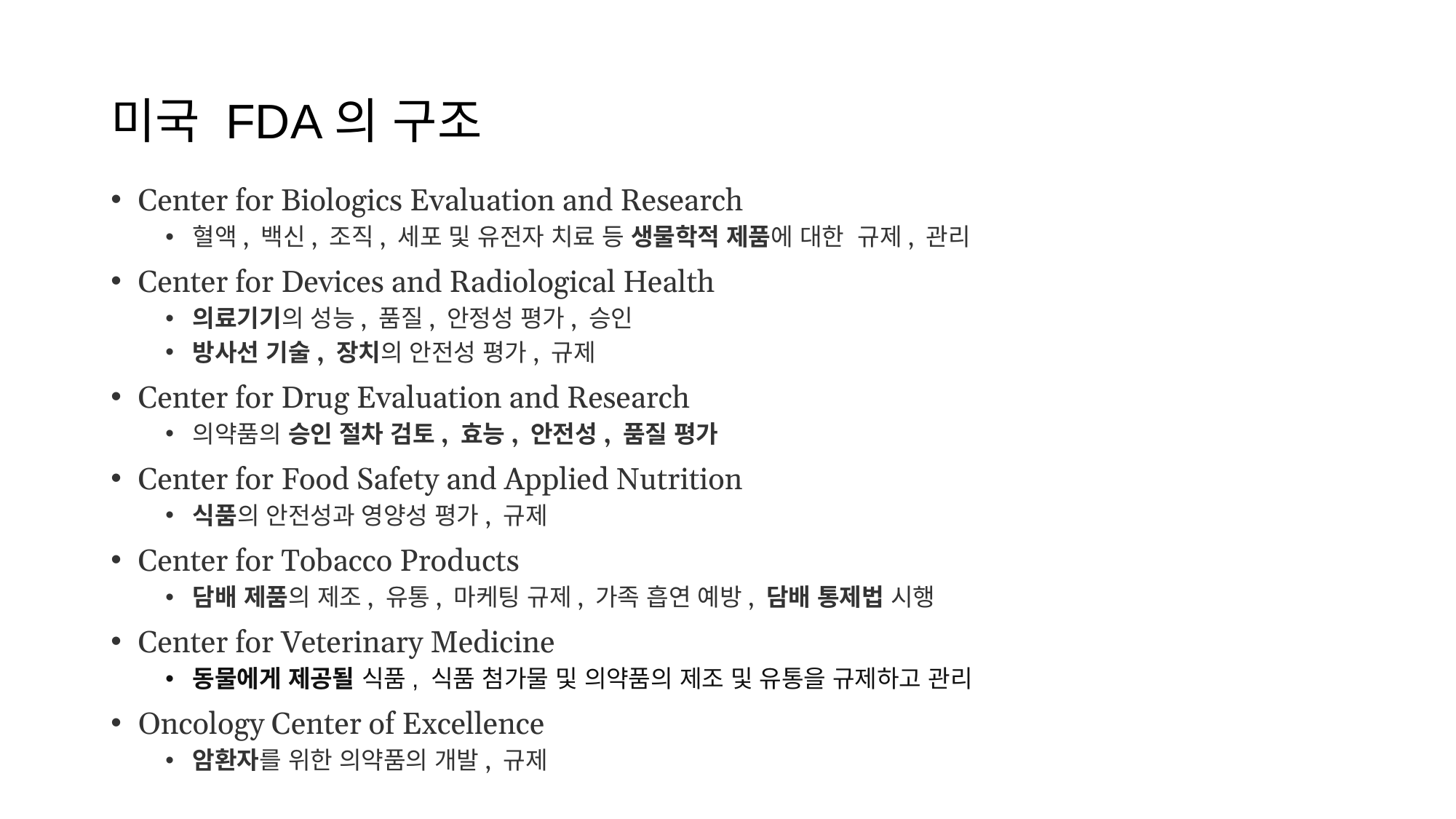

# 미국 FDA의 구조
Center for Biologics Evaluation and Research
혈액, 백신, 조직, 세포 및 유전자 치료 등 생물학적 제품에 대한  규제, 관리
Center for Devices and Radiological Health
의료기기의 성능, 품질, 안정성 평가, 승인
방사선 기술, 장치의 안전성 평가, 규제
Center for Drug Evaluation and Research
의약품의 승인 절차 검토, 효능, 안전성, 품질 평가
Center for Food Safety and Applied Nutrition
식품의 안전성과 영양성 평가, 규제
Center for Tobacco Products
담배 제품의 제조, 유통, 마케팅 규제, 가족 흡연 예방, 담배 통제법 시행
Center for Veterinary Medicine
동물에게 제공될 식품, 식품 첨가물 및 의약품의 제조 및 유통을 규제하고 관리
Oncology Center of Excellence
암환자를 위한 의약품의 개발, 규제